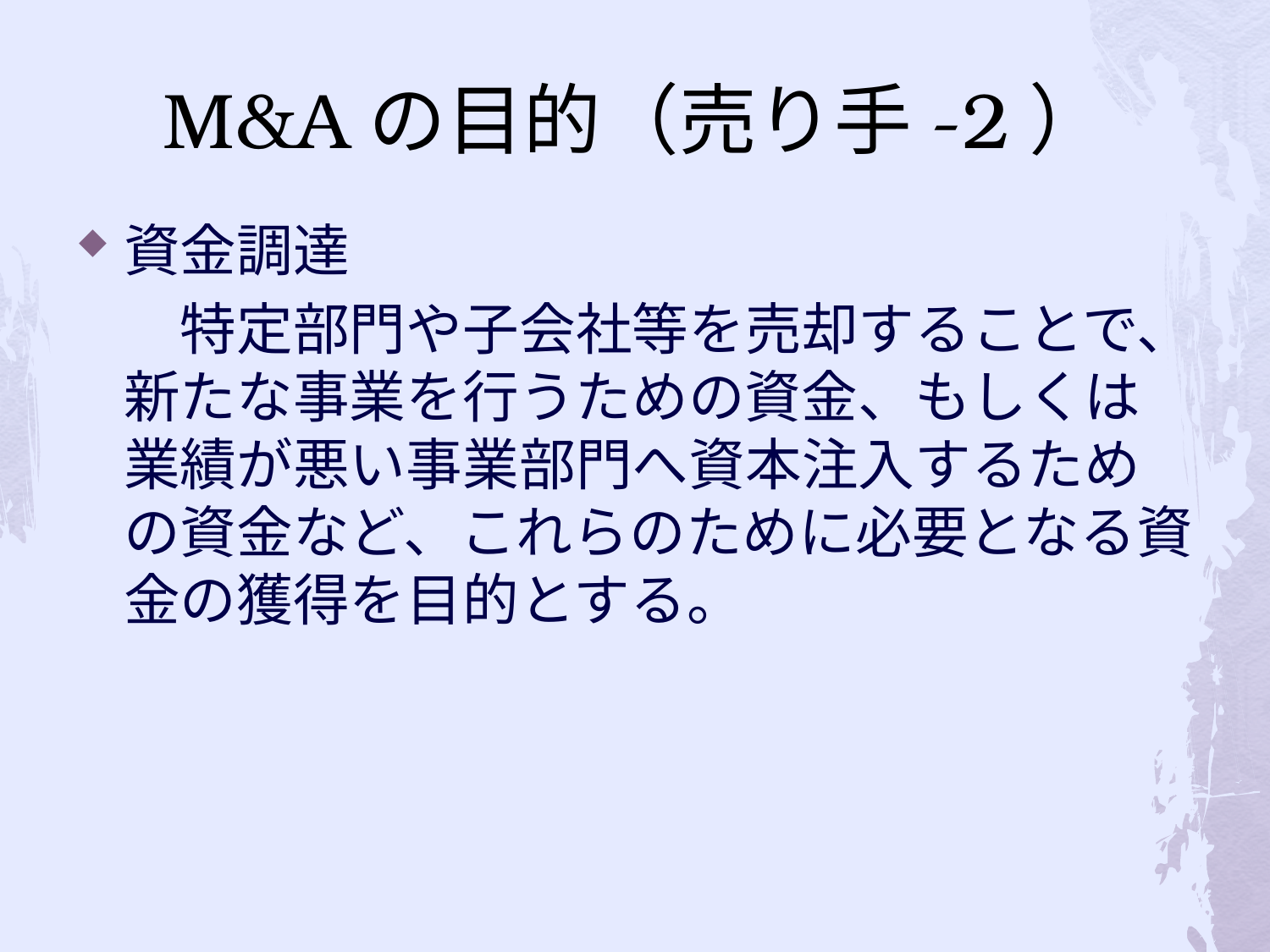

# M&Aの目的（売り手-2）
資金調達
	　特定部門や子会社等を売却することで、新たな事業を行うための資金、もしくは業績が悪い事業部門へ資本注入するための資金など、これらのために必要となる資金の獲得を目的とする。